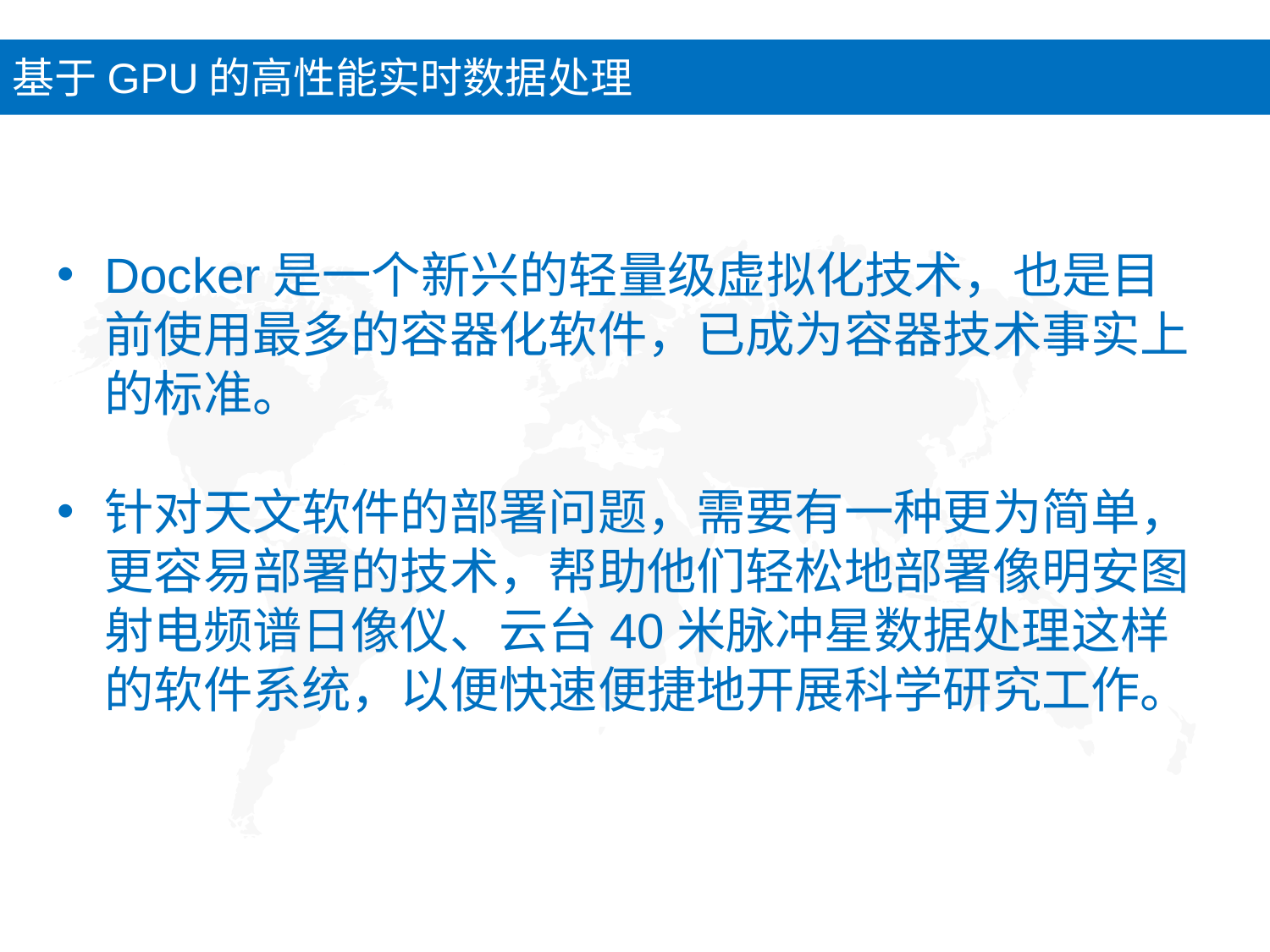

基于GPU的高性能实时数据处理

Docker是一个新兴的轻量级虚拟化技术，也是目前使用最多的容器化软件，已成为容器技术事实上的标准。

针对天文软件的部署问题，需要有一种更为简单，更容易部署的技术，帮助他们轻松地部署像明安图射电频谱日像仪、云台40米脉冲星数据处理这样的软件系统，以便快速便捷地开展科学研究工作。